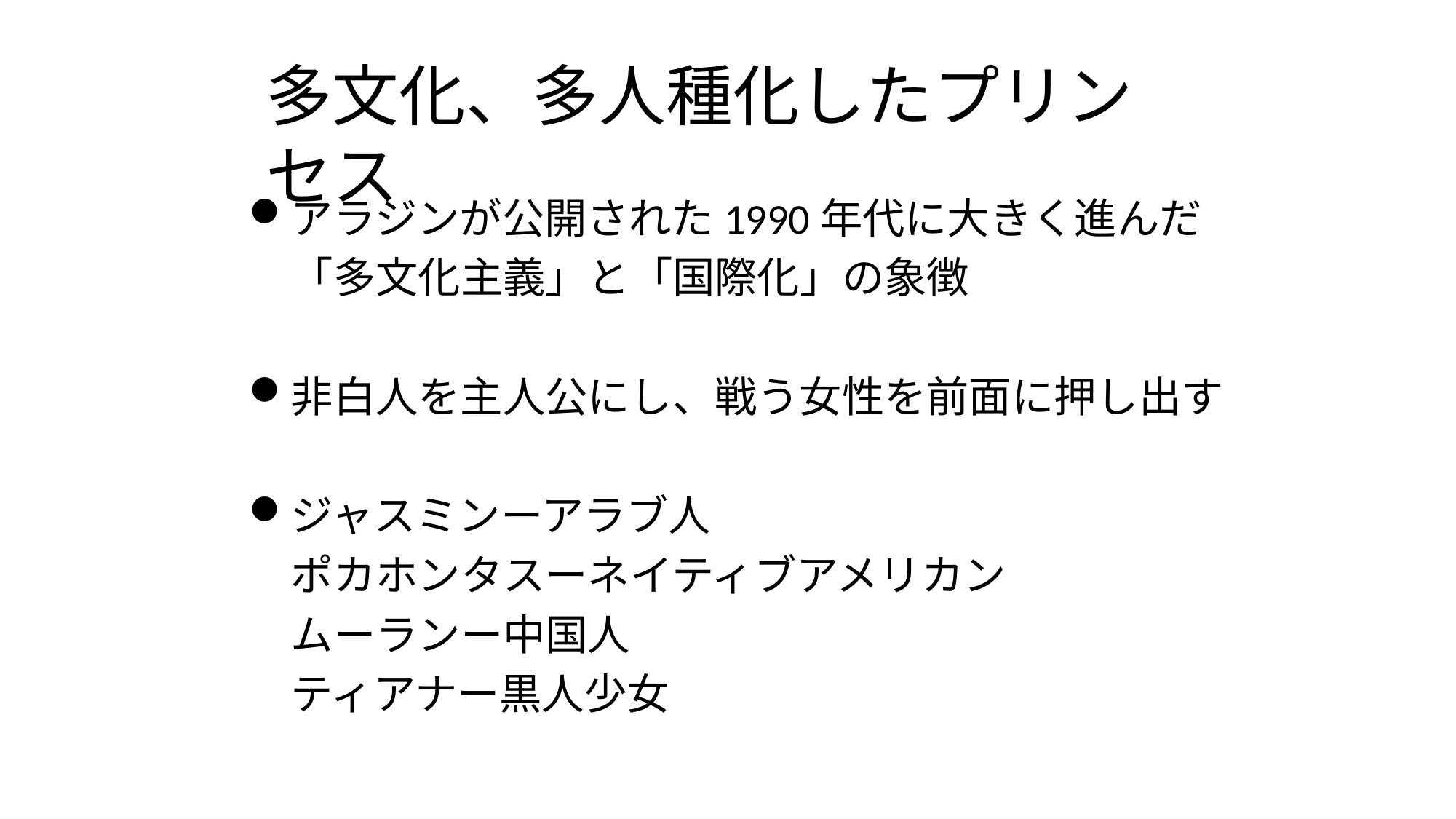

多文化、多人種化したプリンセス
アラジンが公開された1990年代に大きく進んだ
　「多文化主義」と「国際化」の象徴

非白人を主人公にし、戦う女性を前面に押し出す

ジャスミンーアラブ人
　ポカホンタスーネイティブアメリカン
　ムーランー中国人
　ティアナー黒人少女